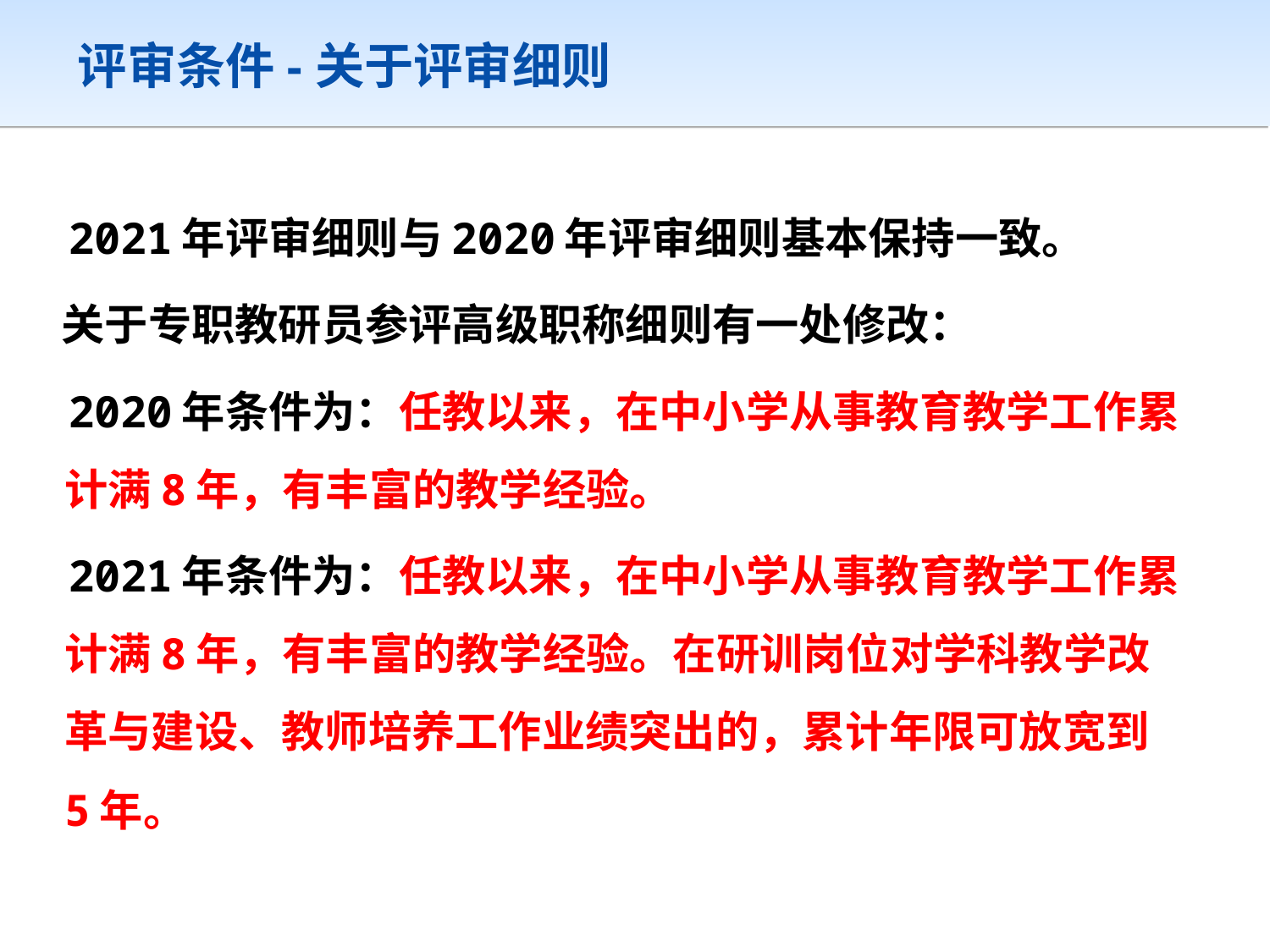

# 评审条件-关于评审细则
 2021年评审细则与2020年评审细则基本保持一致。
 关于专职教研员参评高级职称细则有一处修改：
 2020年条件为：任教以来，在中小学从事教育教学工作累计满8年，有丰富的教学经验。
 2021年条件为：任教以来，在中小学从事教育教学工作累计满8年，有丰富的教学经验。在研训岗位对学科教学改革与建设、教师培养工作业绩突出的，累计年限可放宽到5年。